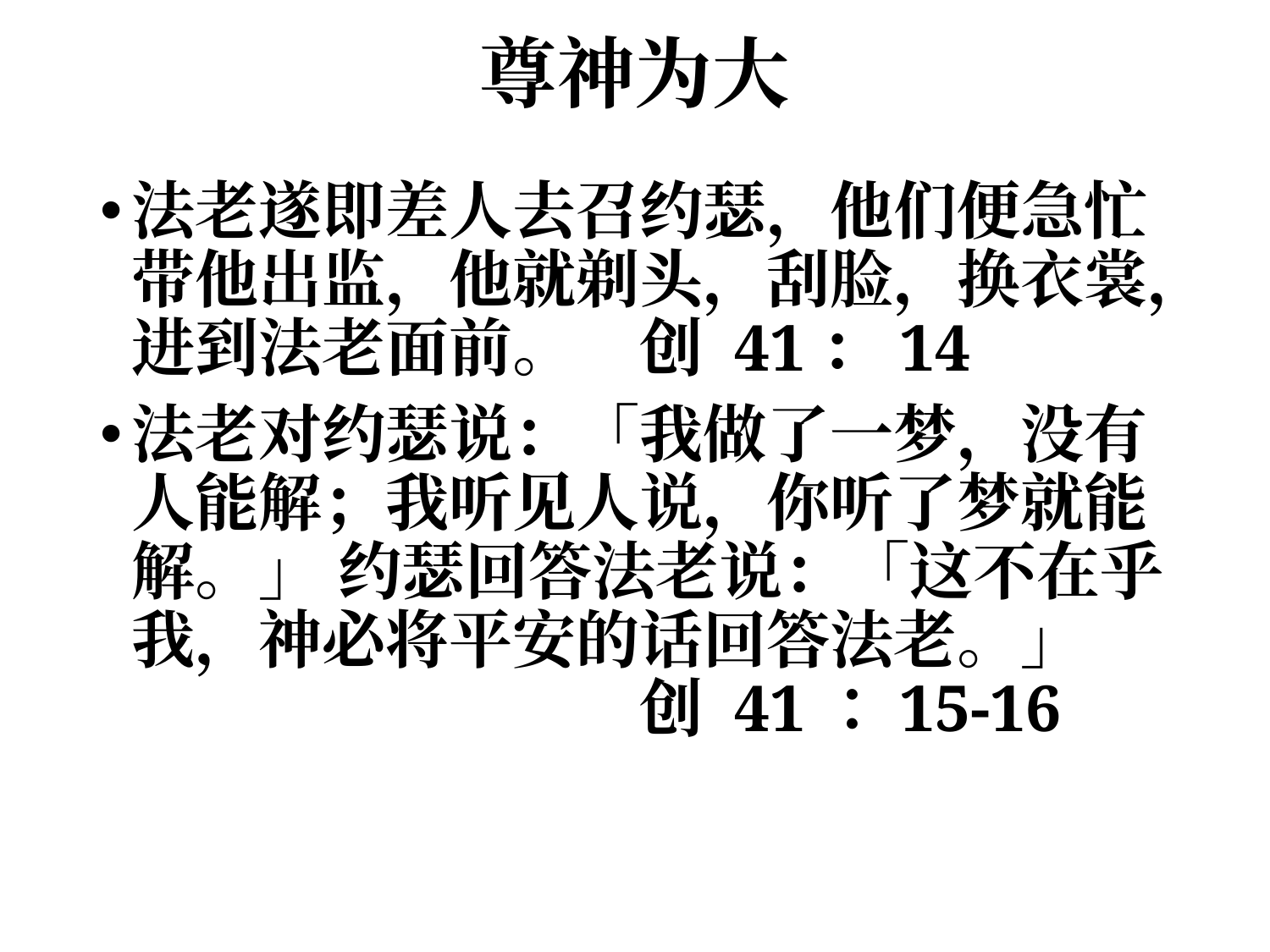

# 尊神为大
法老遂即差人去召约瑟，他们便急忙带他出监，他就剃头，刮脸，换衣裳，进到法老面前。 	创 41：14
法老对约瑟说：「我做了一梦，没有人能解；我听见人说，你听了梦就能解。」 约瑟回答法老说：「这不在乎我，神必将平安的话回答法老。」 					创 41：15-16